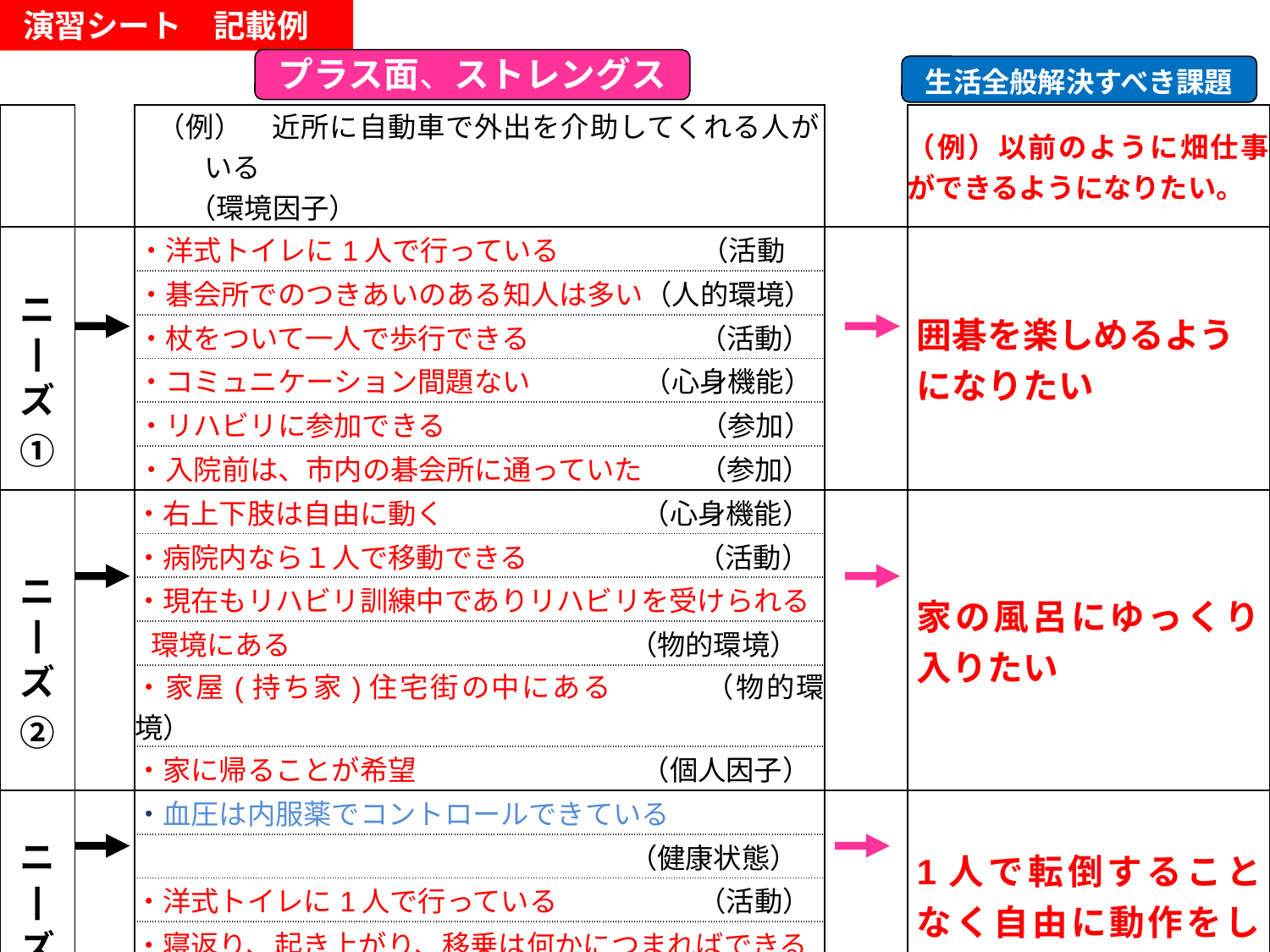

演習シート　記載例
プラス面、ストレングス
生活全般解決すべき課題
|  |  | （例）　近所に自動車で外出を介助してくれる人がいる （環境因子） |  | （例）以前のように畑仕事ができるようになりたい。 |
| --- | --- | --- | --- | --- |
| ニ | ズ① |  | ・洋式トイレに1人で行っている　　　　　（活動 |  | 囲碁を楽しめるようになりたい |
|  |  | ・碁会所でのつきあいのある知人は多い（人的環境） |  |  |
|  |  | ・杖をついて一人で歩行できる　　　　　　（活動） |  |  |
|  |  | ・コミュニケーション間題ない　　　　（心身機能） |  |  |
|  |  | ・リハビリに参加できる　　　　　　　　　（参加） |  |  |
|  |  | ・入院前は、市内の碁会所に通っていた　　（参加） |  |  |
| ニ | ズ② |  | ・右上下肢は自由に動く　　　　　　　（心身機能） |  | 家の風呂にゆっくり入りたい |
|  |  | ・病院内なら１人で移動できる　　　　　　（活動） |  |  |
|  |  | ・現在もリハビリ訓練中でありリハビリを受けられる |  |  |
|  |  | 環境にある　　　　　　　　　　　　（物的環境） |  |  |
|  |  | ・家屋(持ち家)住宅街の中にある　　　（物的環境） |  |  |
|  |  | ・家に帰ることが希望　　　　　　　　（個人因子） |  |  |
| ニ | ズ③ |  | ・血圧は内服薬でコントロールできている |  | 1人で転倒することなく自由に動作をしたい |
|  |  | （健康状態） |  |  |
|  |  | ・洋式トイレに1人で行っている　　　　　（活動） |  |  |
|  |  | ・寝返り、起き上がり、移乗は何かにつまればできる |  |  |
|  |  | ・自宅は洋式トイレに改造している　　（物的環境） |  |  |
|  |  | ・リハビリに参加できる　　　　　　　　　（参加） |  |  |